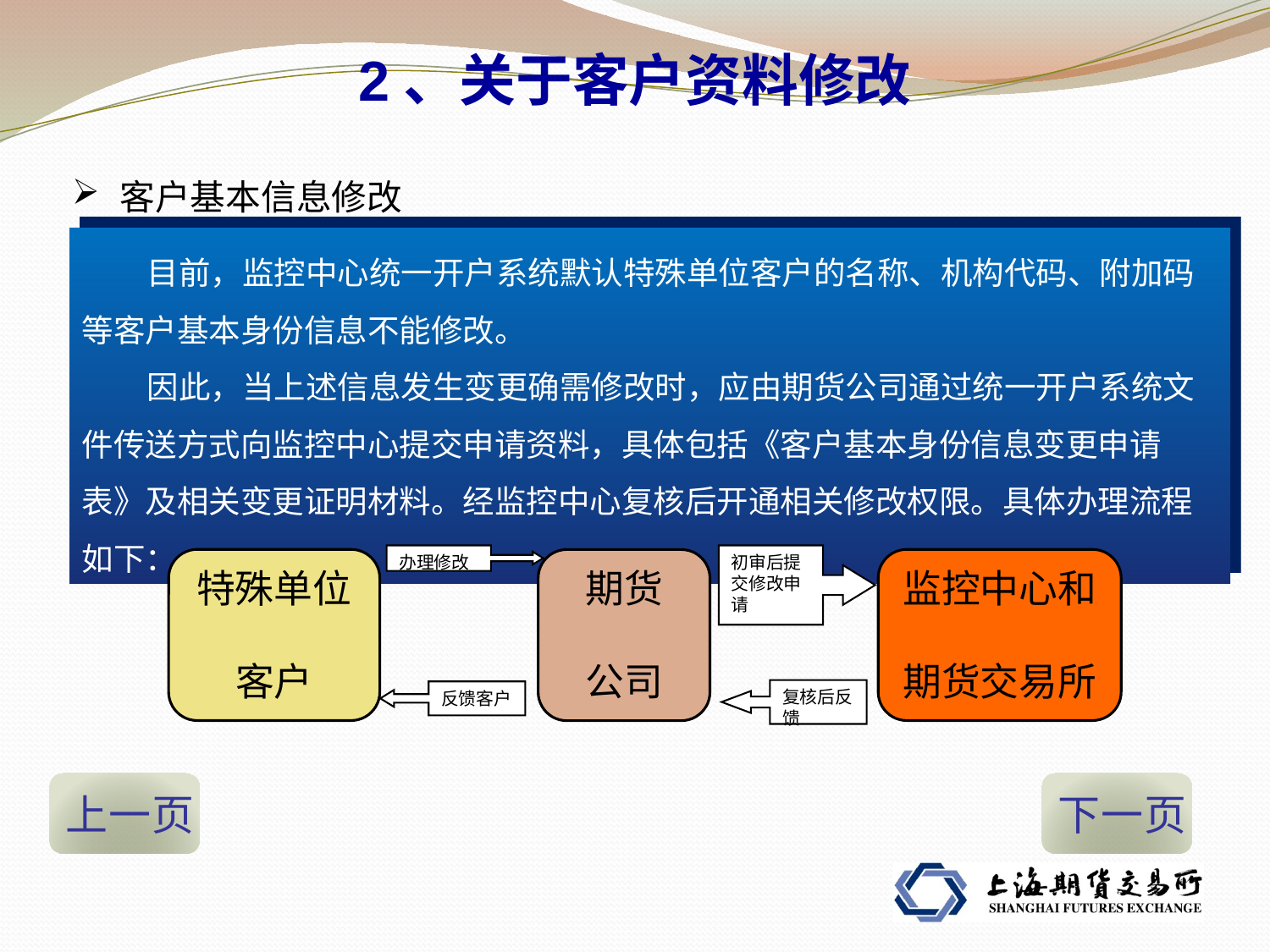

# 2、关于客户资料修改
客户基本信息修改
        目前，监控中心统一开户系统默认特殊单位客户的名称、机构代码、附加码等客户基本身份信息不能修改。
        因此，当上述信息发生变更确需修改时，应由期货公司通过统一开户系统文件传送方式向监控中心提交申请资料，具体包括《客户基本身份信息变更申请表》及相关变更证明材料。经监控中心复核后开通相关修改权限。具体办理流程如下：
办理修改
初审后提交修改申请
特殊单位

客户
监控中心和

期货交易所

期货

公司
复核后反馈
反馈客户
上一页
下一页